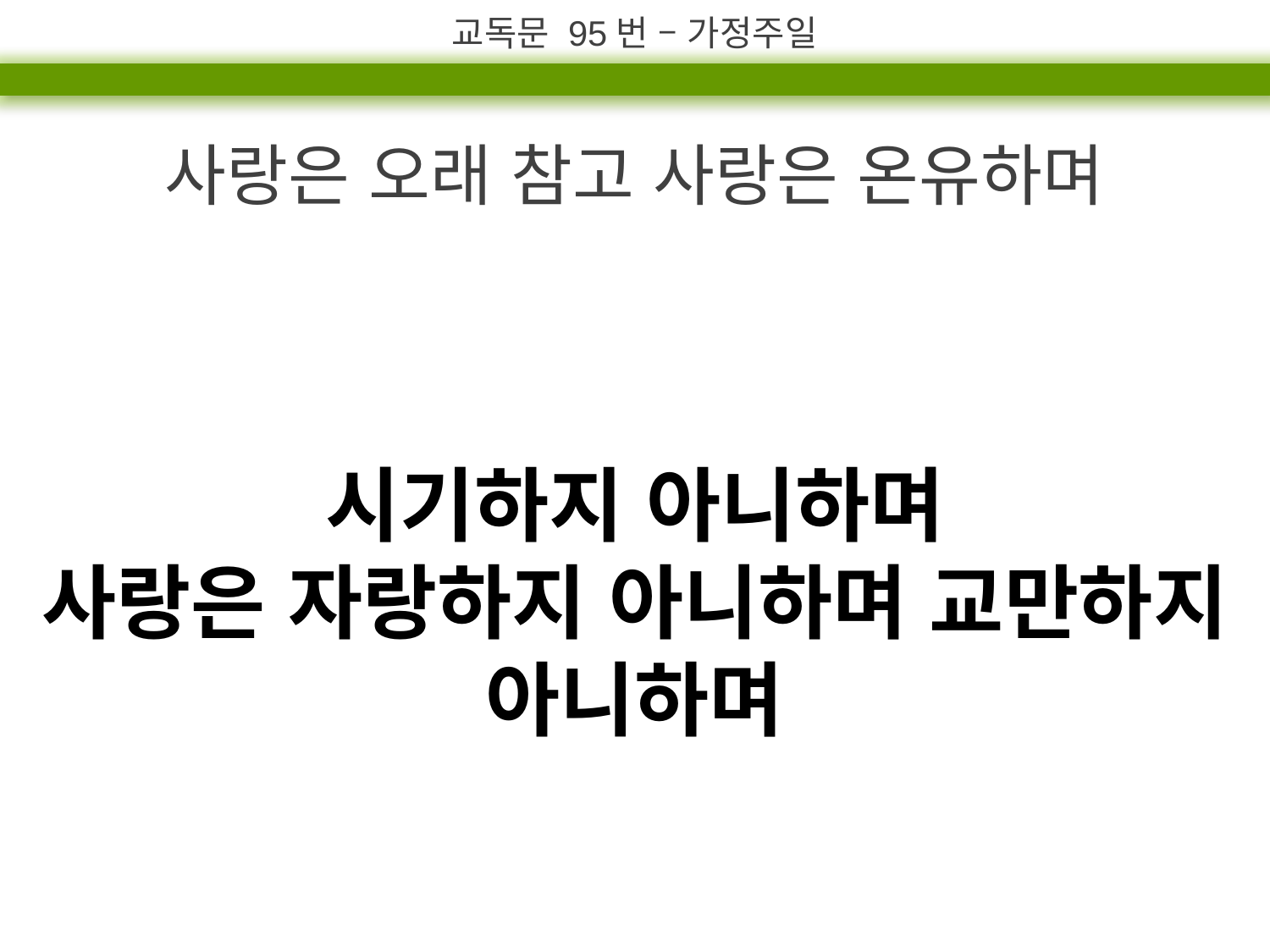

교독문 95번 – 가정주일

사랑은 오래 참고 사랑은 온유하며
시기하지 아니하며
사랑은 자랑하지 아니하며 교만하지 아니하며